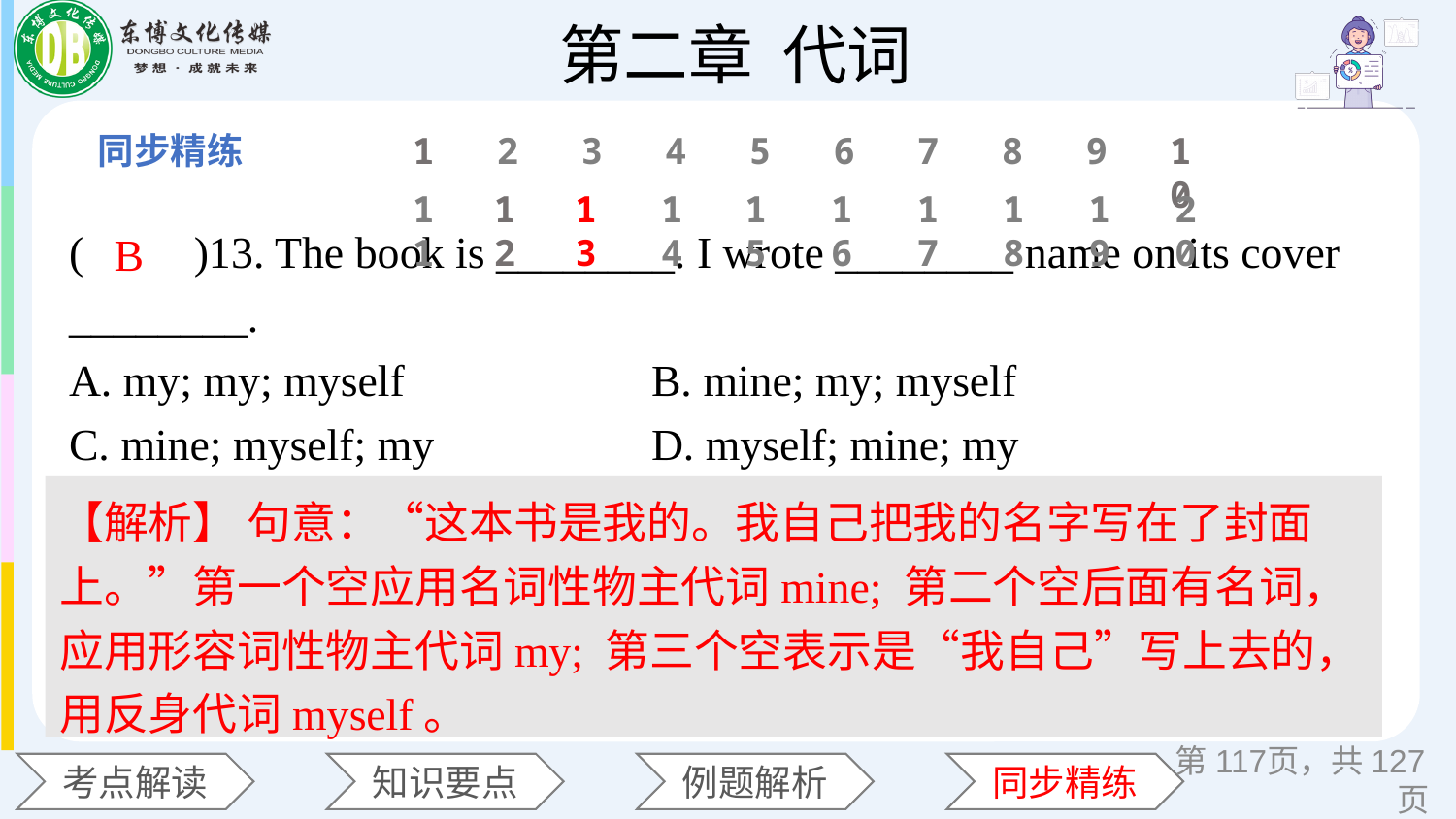

1
2
3
4
5
6
7
8
9
10
11
12
13
14
15
16
17
18
19
20
(　　)13. The book is ________. I wrote ________ name on its cover ________.
A. my; my; myself    		B. mine; my; myself
C. mine; myself; my    		D. myself; mine; my
B
【解析】 句意：“这本书是我的。我自己把我的名字写在了封面上。”第一个空应用名词性物主代词mine; 第二个空后面有名词，应用形容词性物主代词my; 第三个空表示是“我自己”写上去的，用反身代词myself。
第117页，共127页